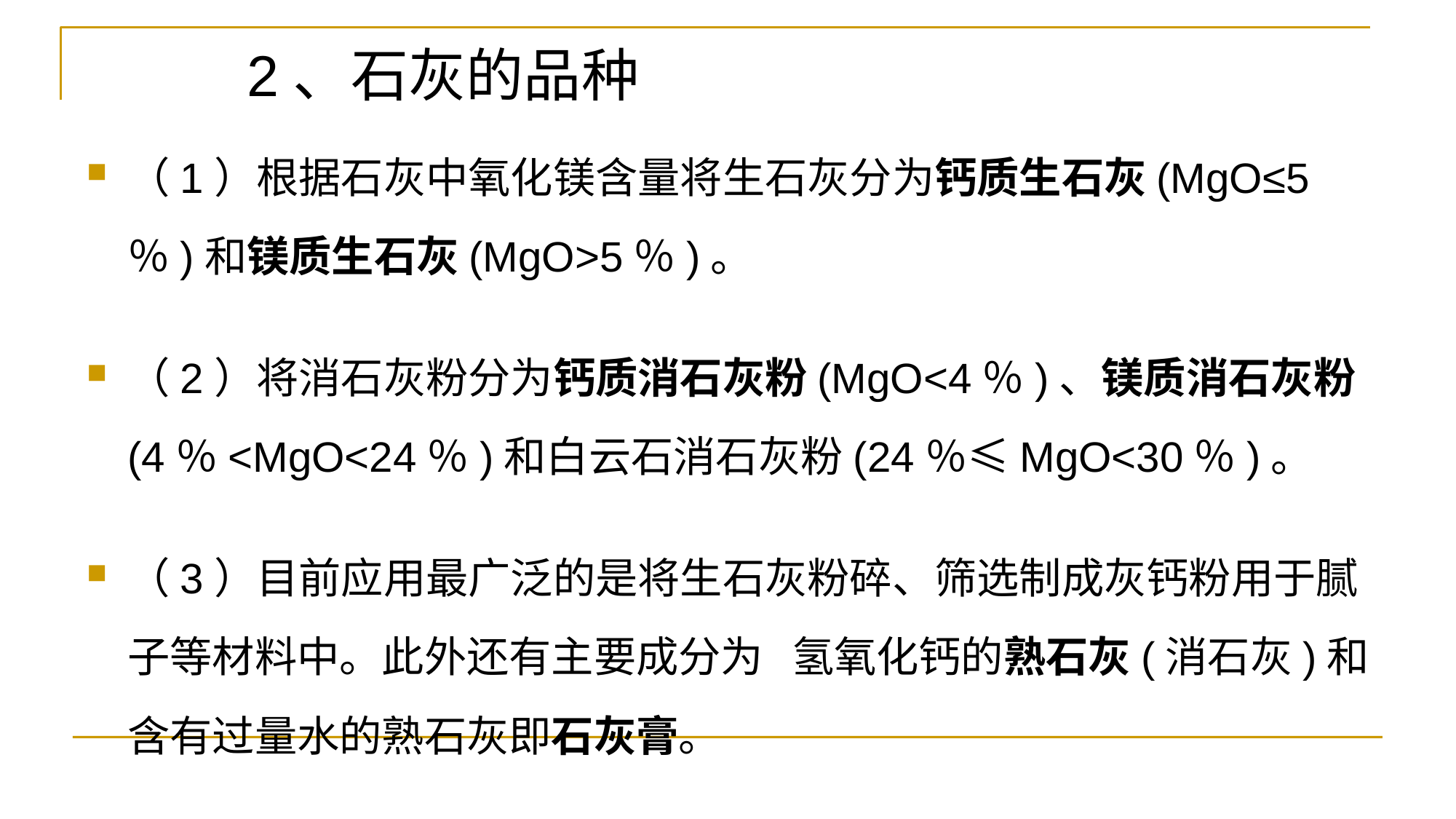

# 2、石灰的品种
（1）根据石灰中氧化镁含量将生石灰分为钙质生石灰(MgO≤5％)和镁质生石灰(MgO>5％)。
（2）将消石灰粉分为钙质消石灰粉(MgO<4％)、镁质消石灰粉(4％<MgO<24％)和白云石消石灰粉(24％≤MgO<30％)。
（3）目前应用最广泛的是将生石灰粉碎、筛选制成灰钙粉用于腻子等材料中。此外还有主要成分为   氢氧化钙的熟石灰(消石灰)和含有过量水的熟石灰即石灰膏。